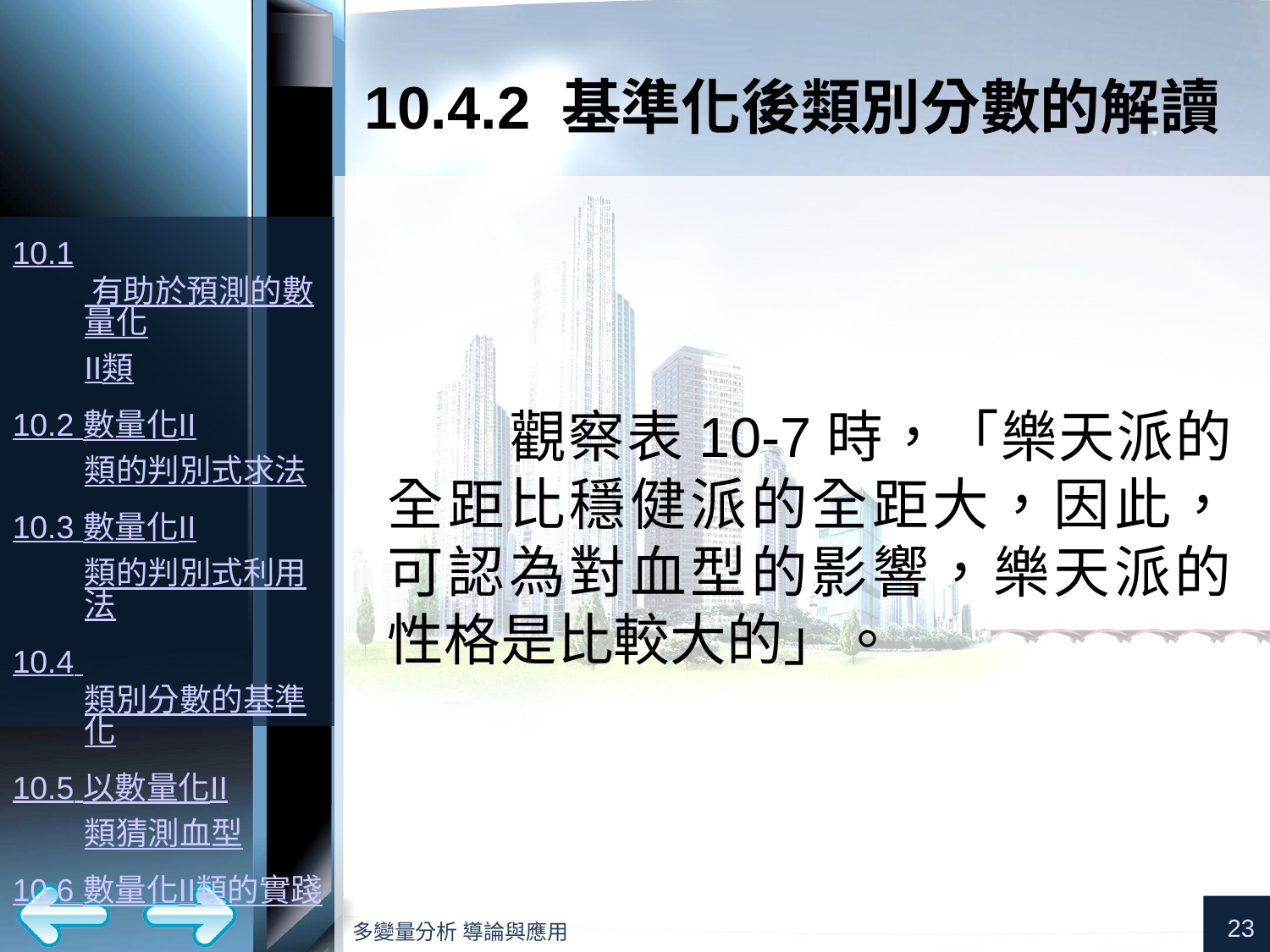

# 10.4.2 基準化後類別分數的解讀
觀察表10-7時，「樂天派的全距比穩健派的全距大，因此，可認為對血型的影響，樂天派的性格是比較大的」。
23
多變量分析 導論與應用